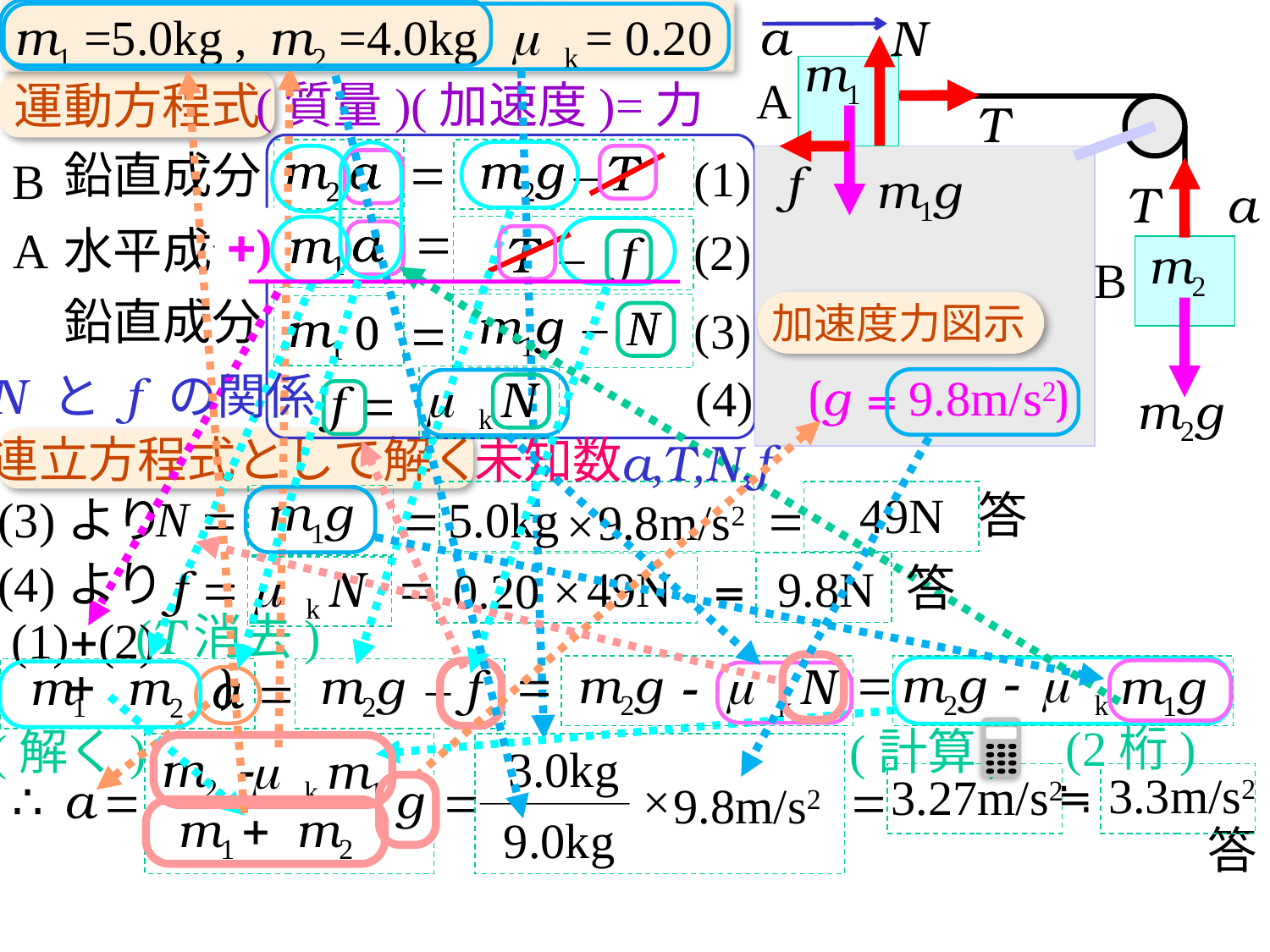

m1 =5.0kg ,

m2 =4.0kg
μ k = 0.20
a
求まった
N

m1

A

(質量)(加速度)=力
運動方程式

T

a
a
m2
m2
m2g
m2g
T
T
=
–
=
a
a
m1
m1
T
T
–
m1g
m1g
N
N
m1
m1
0
0
=

鉛直成分

(1)

B

f

m1g

a
T
+)

A
水平成分
(2)

f
–

m2

B

鉛直成分

加速度力図示

(3)

=

N と f の関係
(g = 9.8m/s2)
(4)
μ k N

f =

m2g

連立方程式として解く

未知数
a,T,N,f

m1g
49N
答
N
=
(3)より
=

=

5.0kg
9.8m/s2

×

(4)より
答
=
49N
μ k N
 9.8N
f =
=

0.20
 ×

(T消去)
(1)+(2)
=
m2g − μ k
(     +     )
=
m2g
m1g
m2g
μ k N
m1
m2
– f
−
a
a

=

(2桁)
(解く)
(計算)

m2
3.0kg
−μ k m1

3.3m/s2
3.27m/s2
g
a
=

∴
=
=
≒
×
9.8m/s2

m1 + m2

9.0kg

答